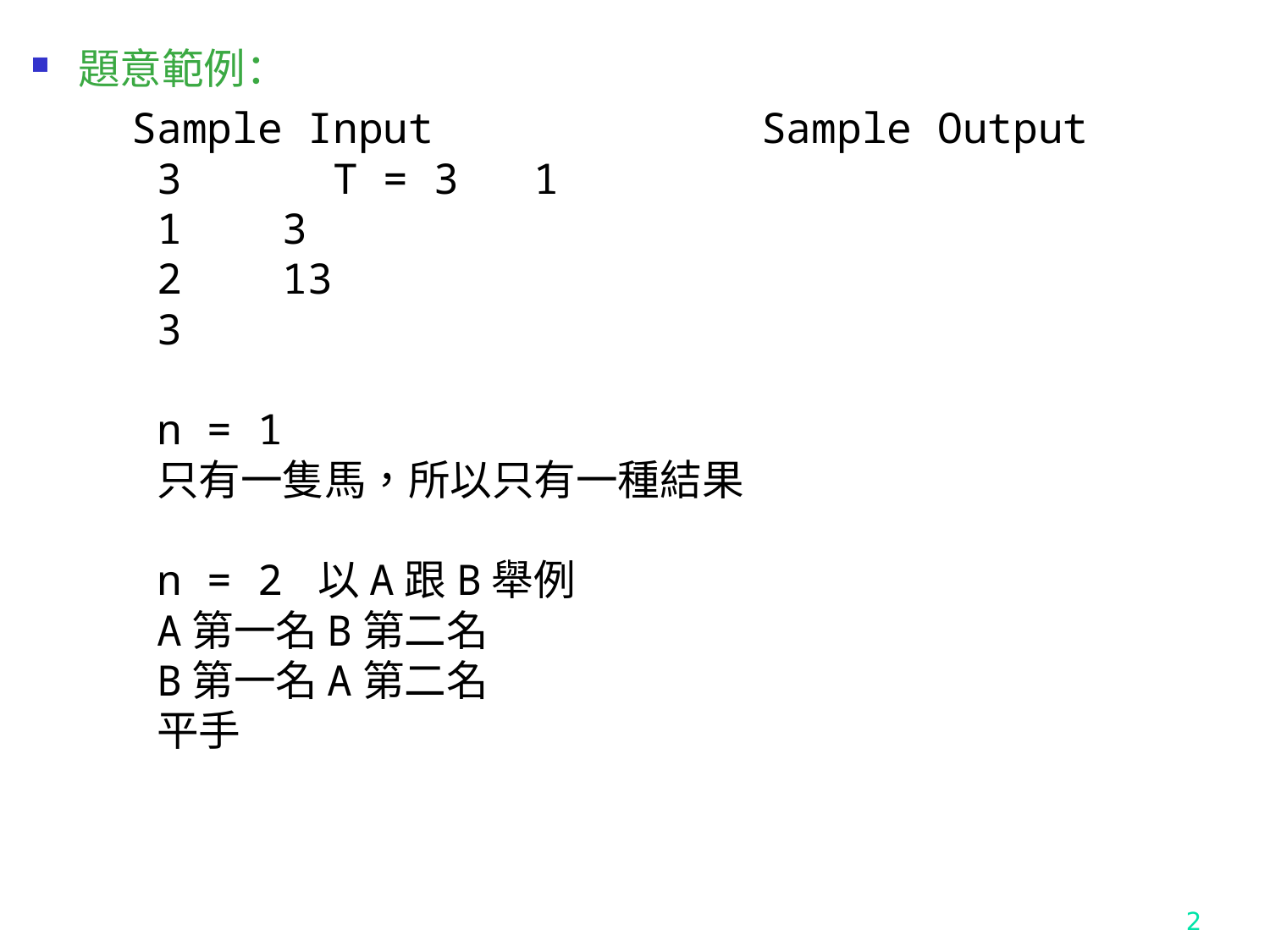

題意範例：
    Sample Input             Sample Output
	3      T = 3							1
	1													3
	2													13
	3

	n = 1
	只有一隻馬，所以只有一種結果

	n = 2 以A跟B舉例
	A第一名B第二名
	B第一名A第二名
	平手

2